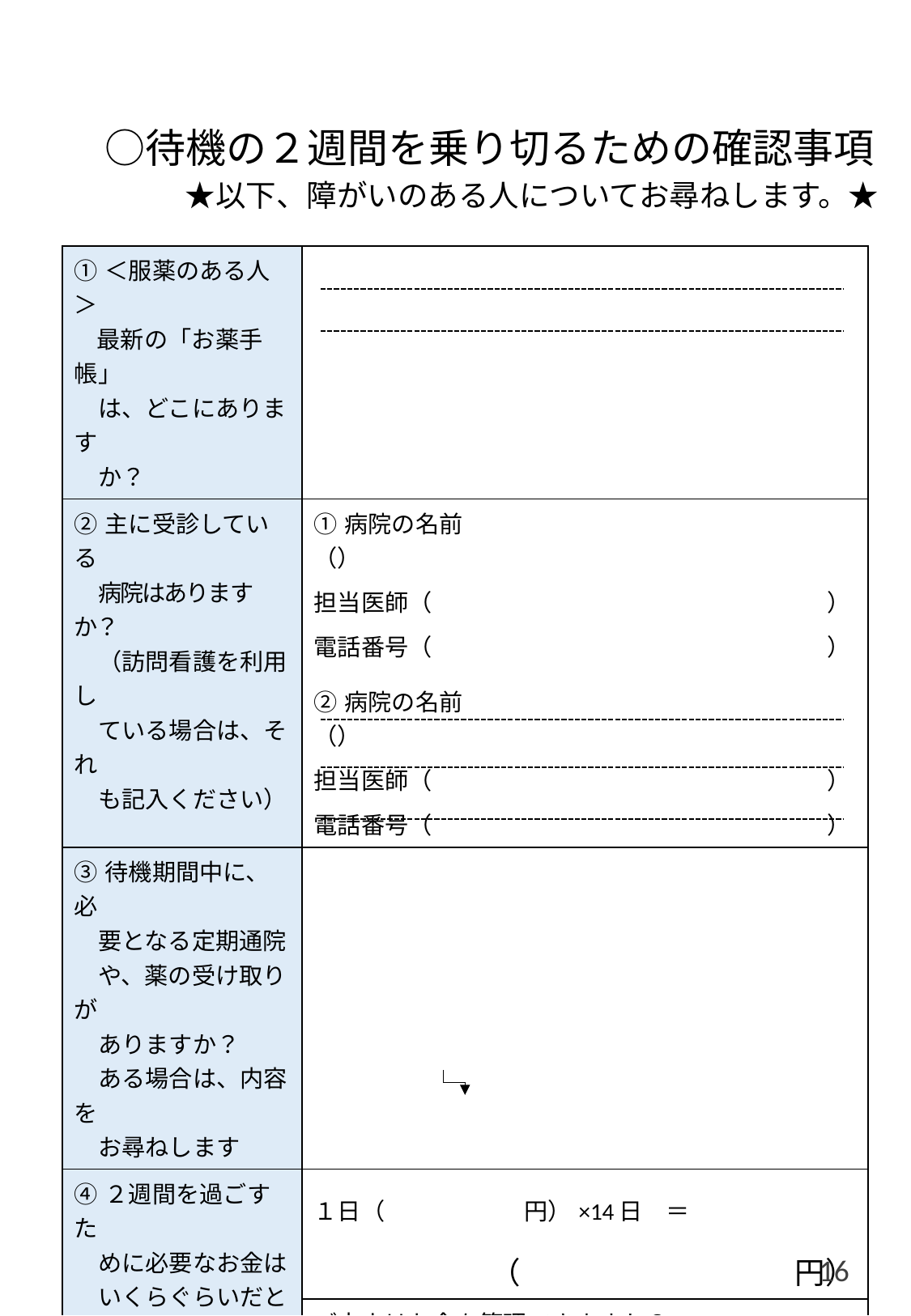

# ○待機の２週間を乗り切るための確認事項 　  　　　★以下、障がいのある人についてお尋ねします。★
| ①＜服薬のある人＞ 最新の「お薬手帳」 　は、どこにあります 　か？ |  |
| --- | --- |
| ②主に受診している 　病院はありますか？ 　（訪問看護を利用し 　ている場合は、それ 　も記入ください） | ①病院の名前 （） 担当医師（　　　 　　　　　　　　　　　　　） 電話番号（　　　 　　　　　　　　　　　　　） ②病院の名前 （） 担当医師（　　　 　　　　　　　　　　　　　） 電話番号（　　　 　　　　　　　　　　　　　） |
| ③待機期間中に、必 　要となる定期通院 　や、薬の受け取りが 　ありますか？ 　ある場合は、内容を 　お尋ねします |  |
| ④２週間を過ごすた 　めに必要なお金は 　いくらぐらいだと考 　えられますか？ 　（食費、生活用品、 　衛生品等） | １日（　　 　　　円）×14日　＝ （　 　 　　　　　円） |
|  | ご本人はお金を管理できますか？ ☐ できる　　☐ できない 　　　　　　　　 　誰に預けますか？ 　　　　　　　（お名前:　　　　　　　　　　 　　 　　 　　） |
16